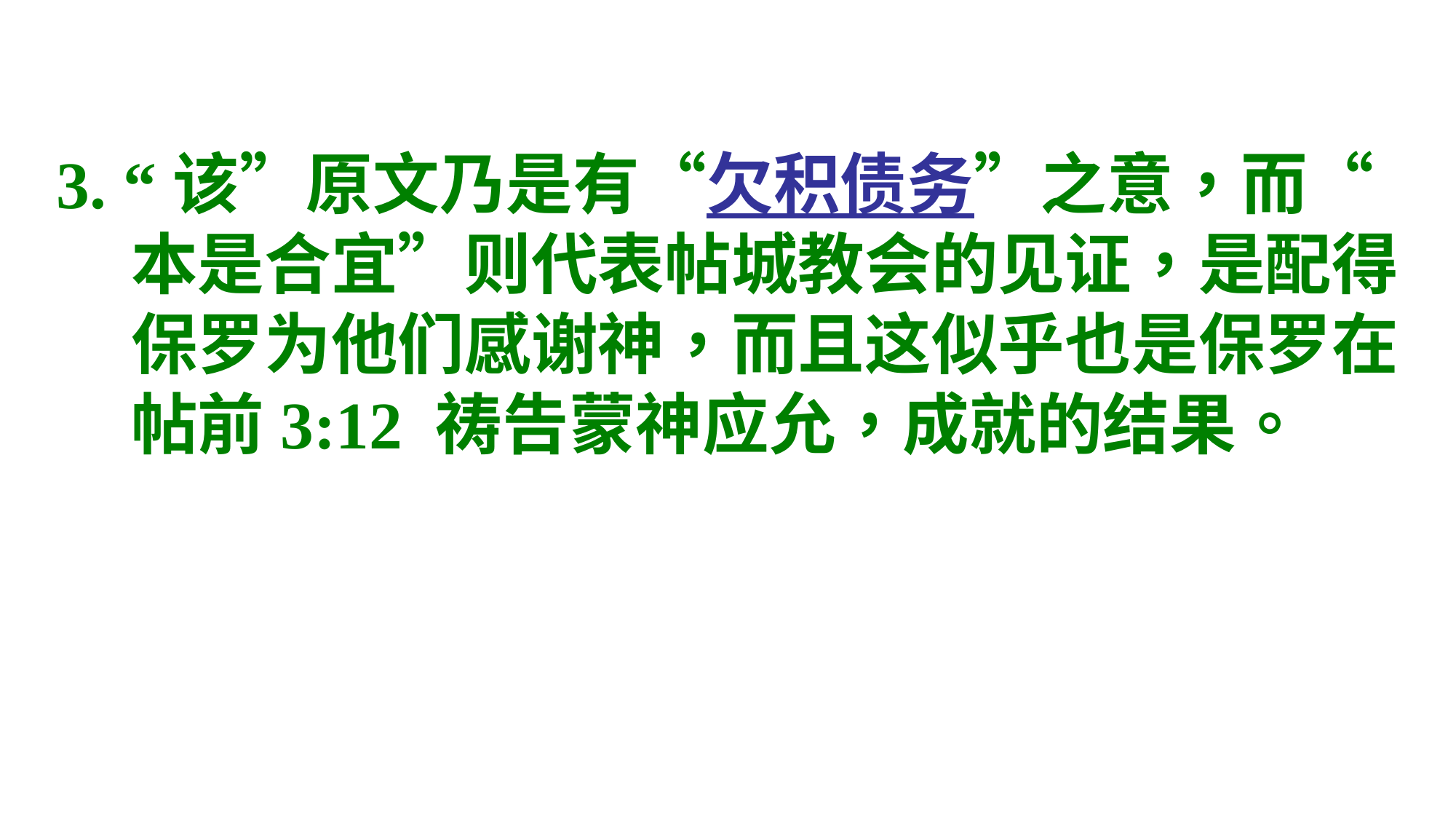

3. “该”原文乃是有“欠积债务”之意，而“本是合宜”则代表帖城教会的见证，是配得保罗为他们感谢神，而且这似乎也是保罗在帖前3:12 祷告蒙神应允，成就的结果。